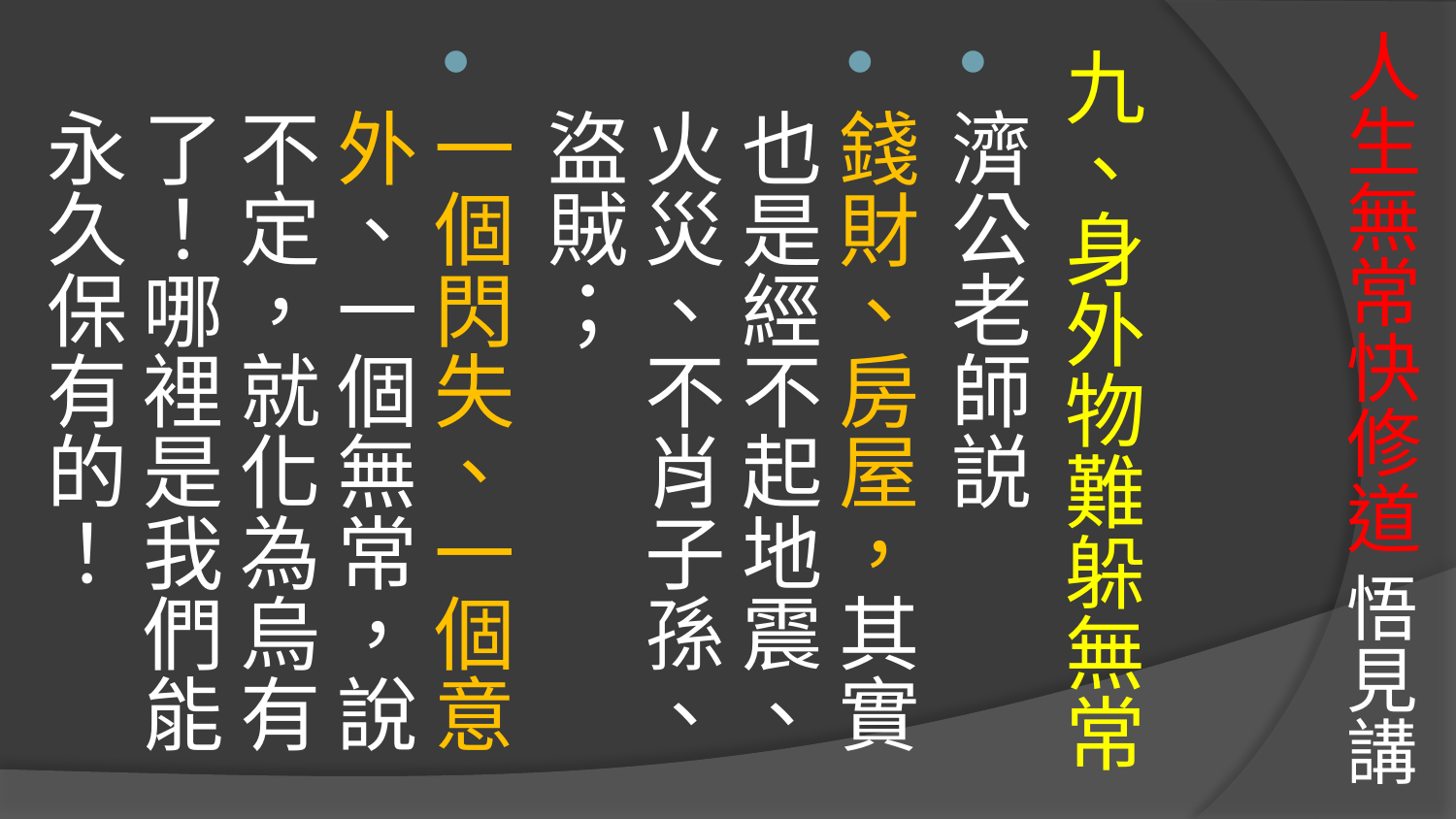

# 人生無常快修道 悟見講
九、身外物難躲無常
濟公老師説
錢財、房屋，其實也是經不起地震、火災、不肖子孫、盜賊；
一個閃失、一個意外、一個無常，說不定，就化為烏有了！哪裡是我們能永久保有的！